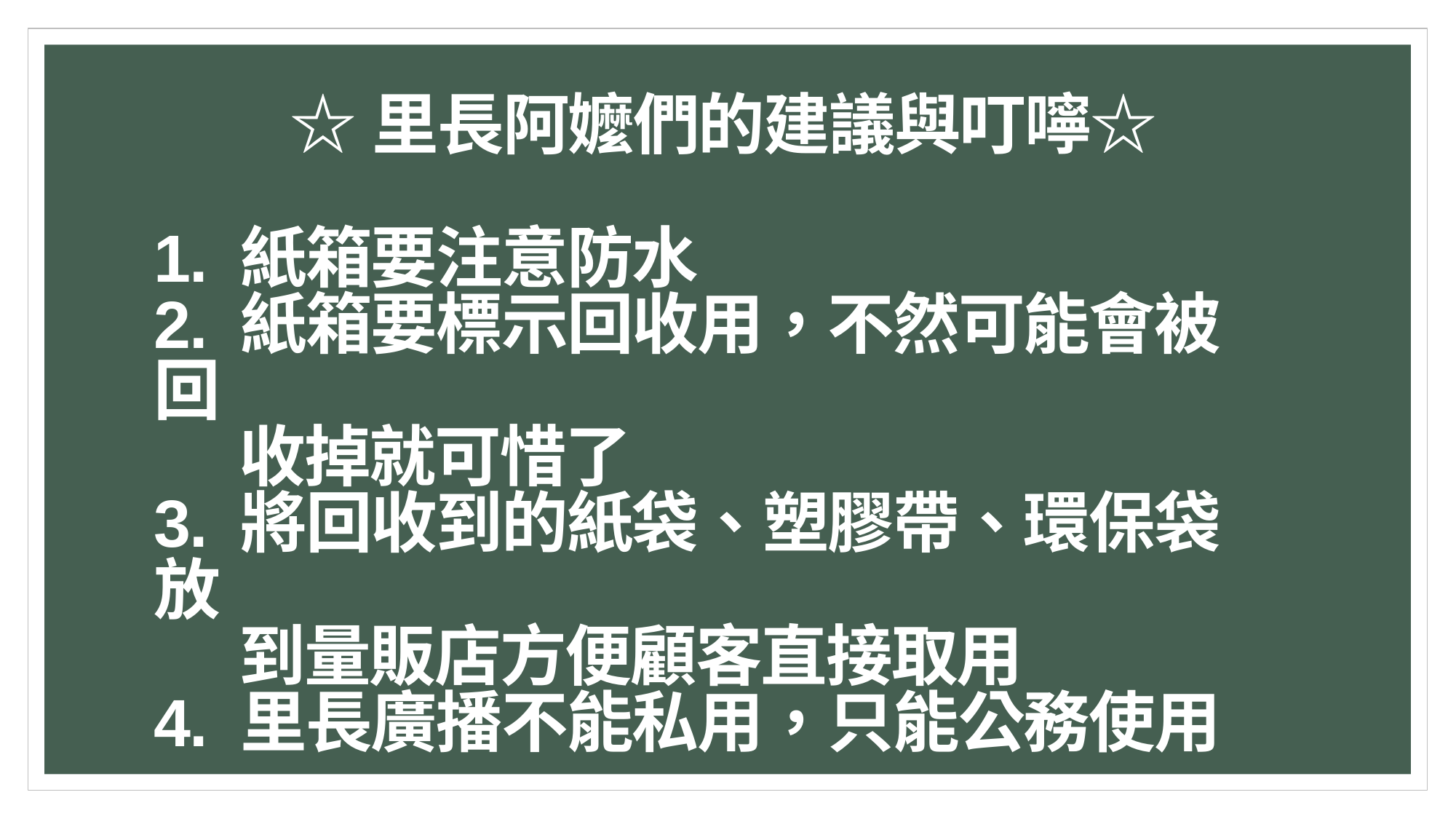

☆里長阿嬤們的建議與叮嚀☆
1. 紙箱要注意防水
2. 紙箱要標示回收用，不然可能會被回
     收掉就可惜了
3. 將回收到的紙袋、塑膠帶、環保袋放
     到量販店方便顧客直接取用
4. 里長廣播不能私用，只能公務使用